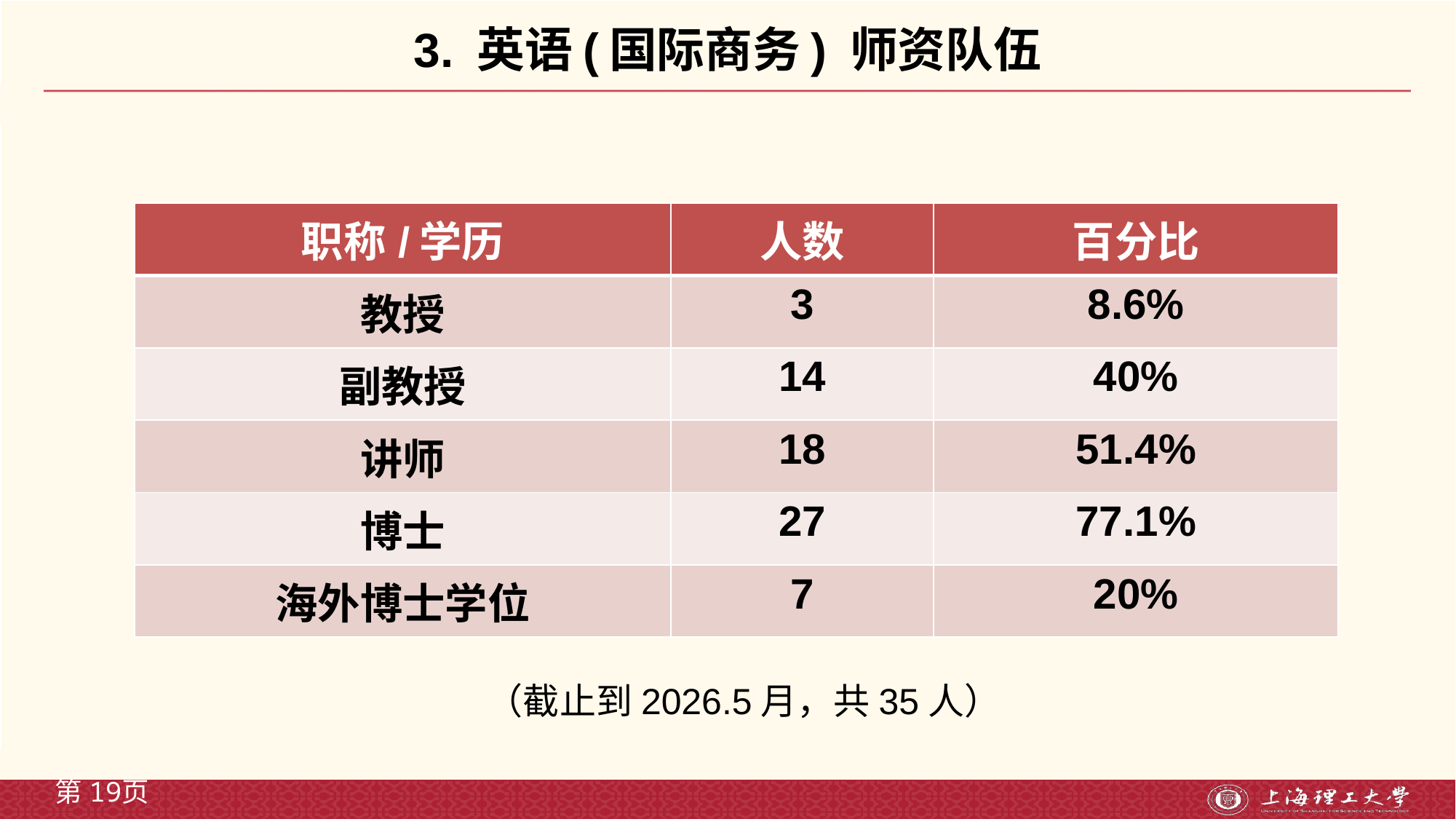

# 3. 英语(国际商务) 师资队伍
| 职称/学历 | 人数 | 百分比 |
| --- | --- | --- |
| 教授 | 3 | 8.6% |
| 副教授 | 14 | 40% |
| 讲师 | 18 | 51.4% |
| 博士 | 27 | 77.1% |
| 海外博士学位 | 7 | 20% |
（截止到2026.5月，共35人）
第19页